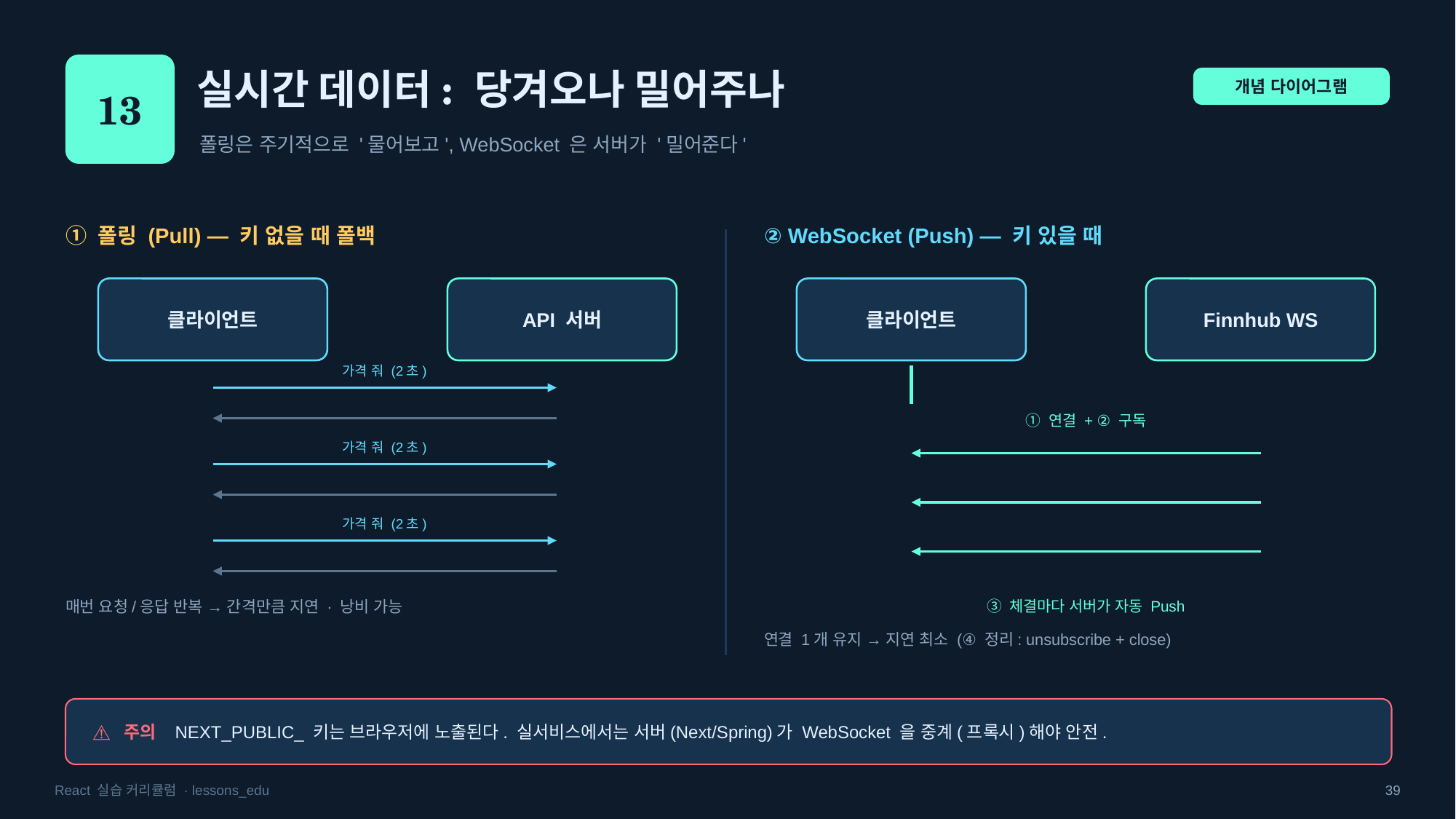

13
실시간 데이터: 당겨오나 밀어주나
개념 다이어그램
폴링은 주기적으로 '물어보고', WebSocket 은 서버가 '밀어준다'
① 폴링 (Pull) — 키 없을 때 폴백
② WebSocket (Push) — 키 있을 때

클라이언트

API 서버

클라이언트

Finnhub WS
가격 줘 (2초)
① 연결 + ② 구독
가격 줘 (2초)
가격 줘 (2초)
③ 체결마다 서버가 자동 Push
매번 요청/응답 반복 → 간격만큼 지연 · 낭비 가능
연결 1개 유지 → 지연 최소 (④ 정리: unsubscribe + close)

⚠️  주의   NEXT_PUBLIC_ 키는 브라우저에 노출된다. 실서비스에서는 서버(Next/Spring)가 WebSocket 을 중계(프록시)해야 안전.
React 실습 커리큘럼 · lessons_edu
39